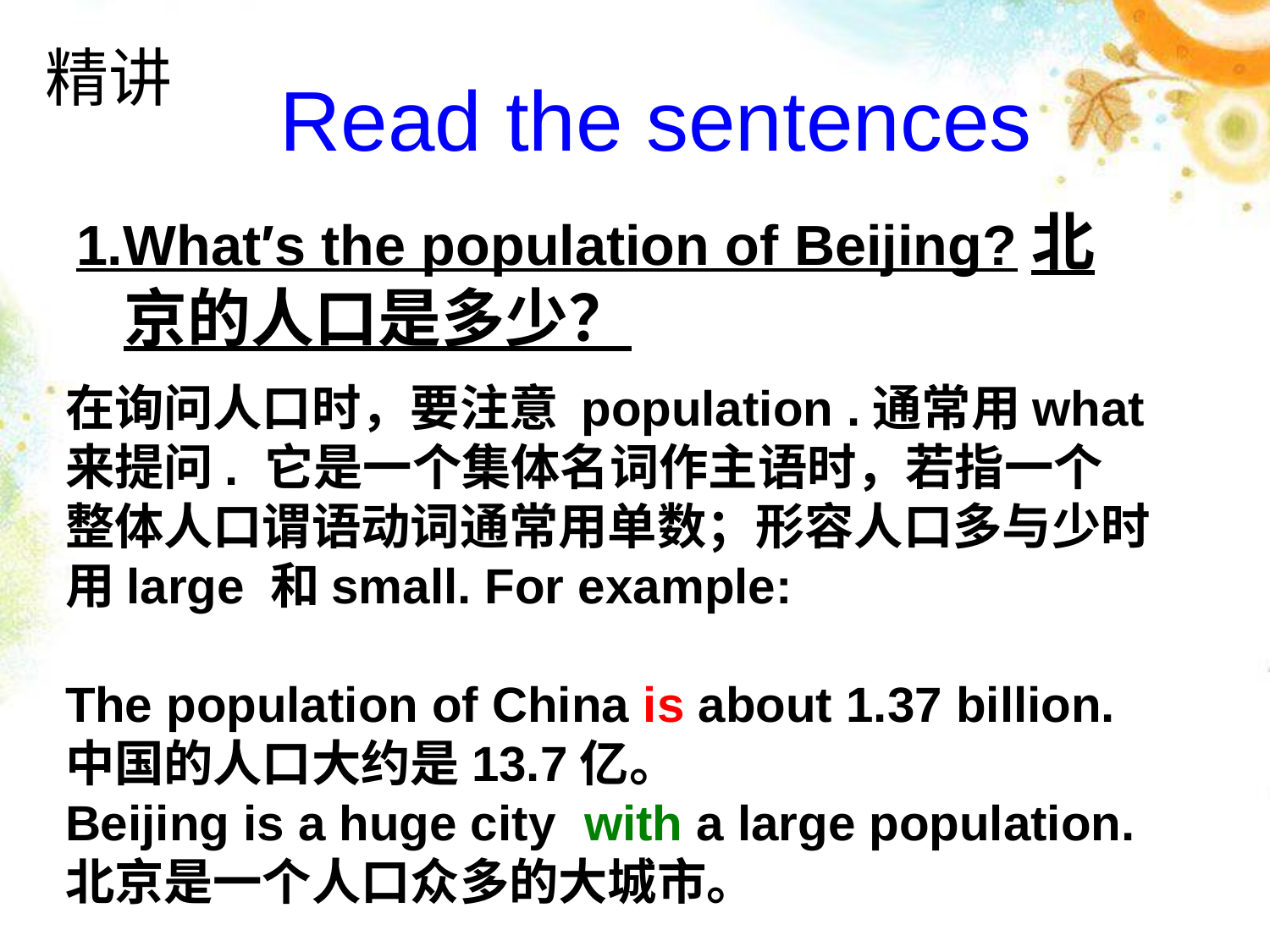

精讲
# Read the sentences
1.What′s the population of Beijing?北京的人口是多少？
在询问人口时，要注意 population .通常用what来提问. 它是一个集体名词作主语时，若指一个整体人口谓语动词通常用单数；形容人口多与少时用large 和small. For example:

The population of China is about 1.37 billion.中国的人口大约是13.7亿。
Beijing is a huge city  with a large population.北京是一个人口众多的大城市。